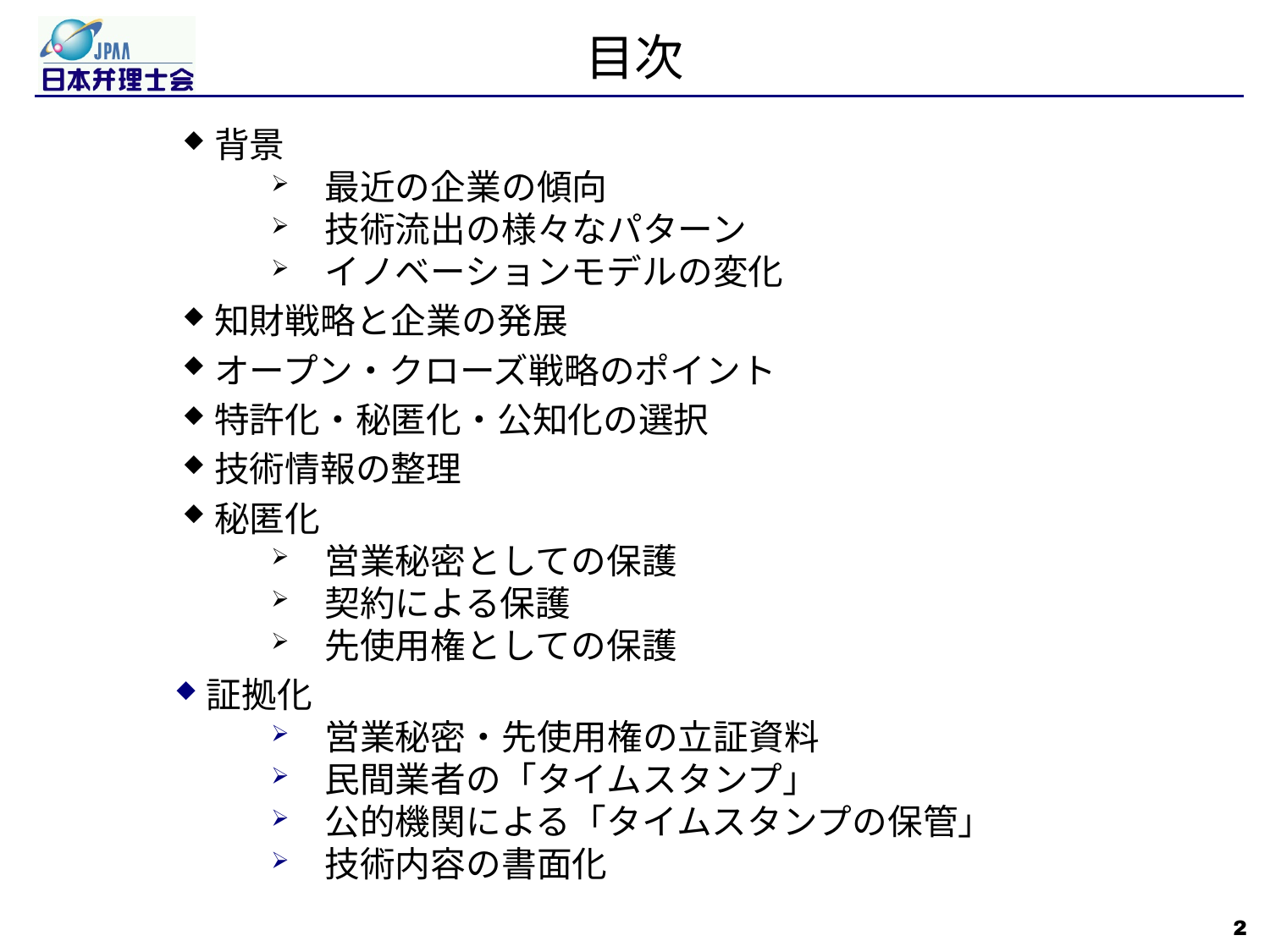

# 目次
背景
　最近の企業の傾向
　技術流出の様々なパターン
　イノベーションモデルの変化
知財戦略と企業の発展
オープン・クローズ戦略のポイント
特許化・秘匿化・公知化の選択
技術情報の整理
秘匿化
　営業秘密としての保護
　契約による保護
　先使用権としての保護
証拠化
　営業秘密・先使用権の立証資料
　民間業者の「タイムスタンプ」
　公的機関による「タイムスタンプの保管」
　技術内容の書面化
2